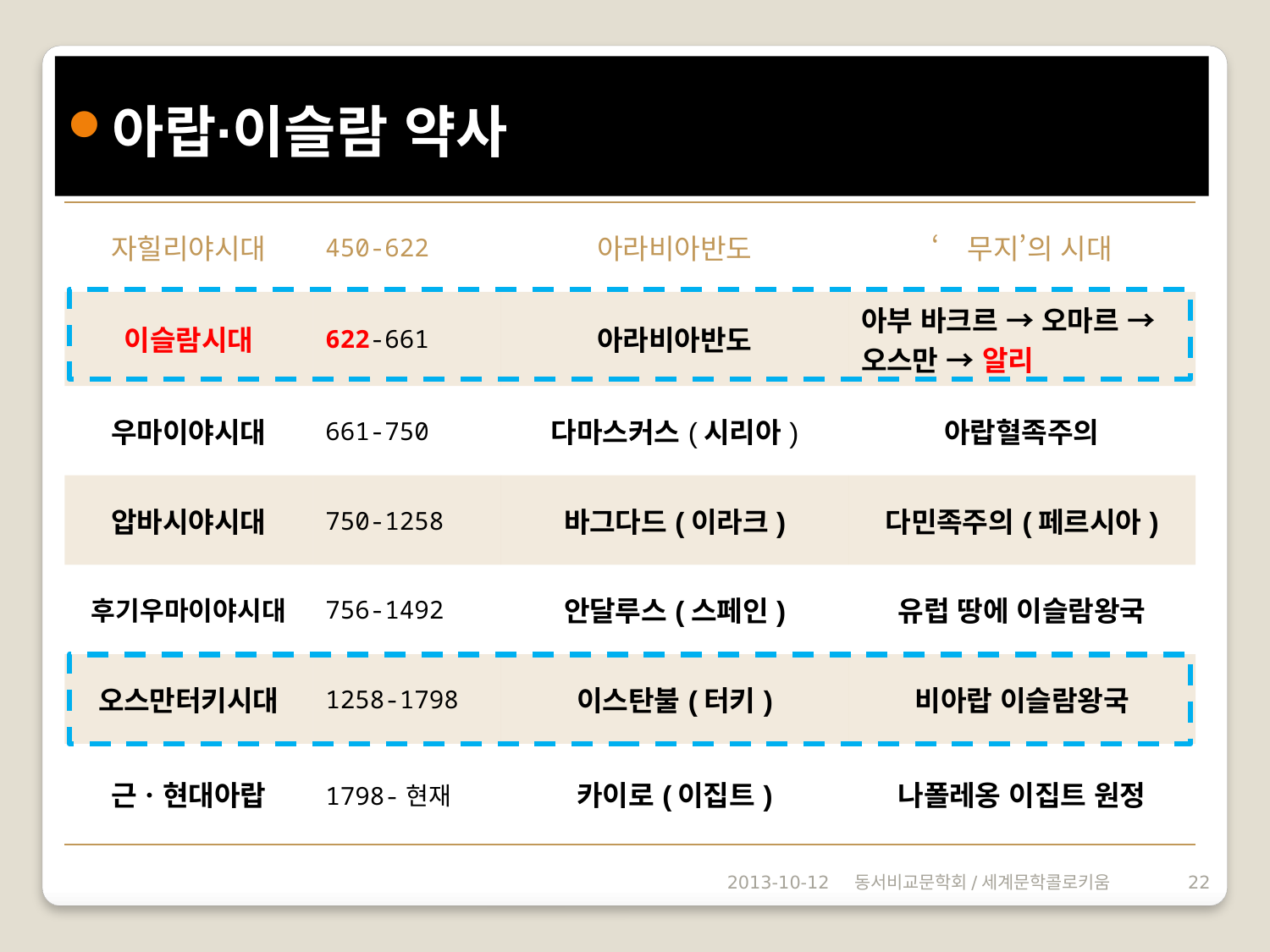

아랍∙이슬람 약사
| 자힐리야시대 | 450-622 | 아라비아반도 | ‘무지’의 시대 |
| --- | --- | --- | --- |
| 이슬람시대 | 622-661 | 아라비아반도 | 아부 바크르 → 오마르 → 오스만 → 알리 |
| 우마이야시대 | 661-750 | 다마스커스(시리아) | 아랍혈족주의 |
| 압바시야시대 | 750-1258 | 바그다드(이라크) | 다민족주의(페르시아) |
| 후기우마이야시대 | 756-1492 | 안달루스(스페인) | 유럽 땅에 이슬람왕국 |
| 오스만터키시대 | 1258-1798 | 이스탄불(터키) | 비아랍 이슬람왕국 |
| 근ㆍ현대아랍 | 1798-현재 | 카이로(이집트) | 나폴레옹 이집트 원정 |

2013-10-12
동서비교문학회/세계문학콜로키움
22